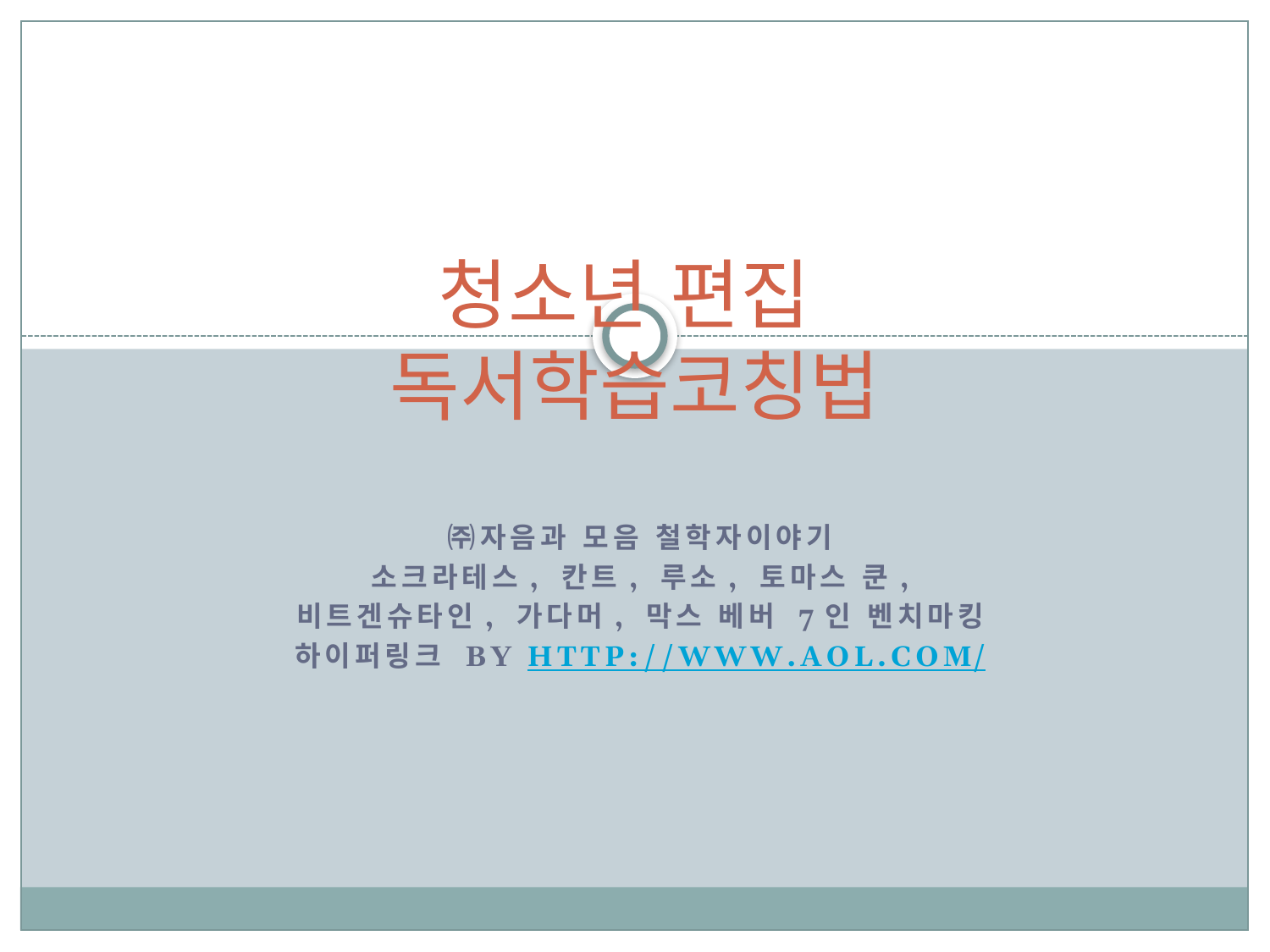

# 청소년 편집 독서학습코칭법
㈜자음과 모음 철학자이야기
소크라테스, 칸트, 루소, 토마스 쿤,
비트겐슈타인, 가다머, 막스 베버 7인 벤치마킹
하이퍼링크 By http://www.aol.com/